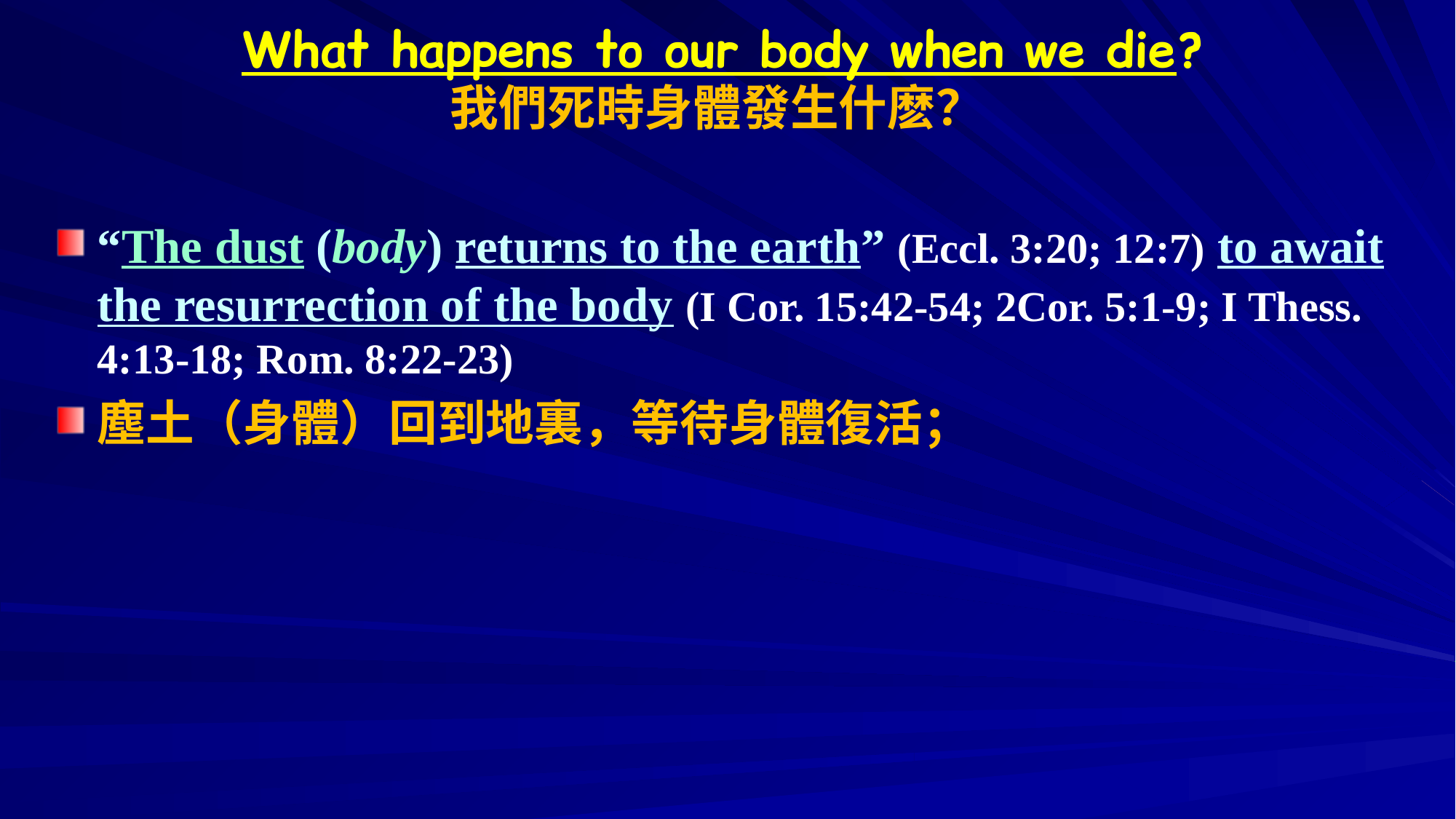

# What happens to our body when we die? 我們死時身體發生什麽？
“The dust (body) returns to the earth” (Eccl. 3:20; 12:7) to await the resurrection of the body (I Cor. 15:42-54; 2Cor. 5:1-9; I Thess. 4:13-18; Rom. 8:22-23)
塵土（身體）回到地裏，等待身體復活；